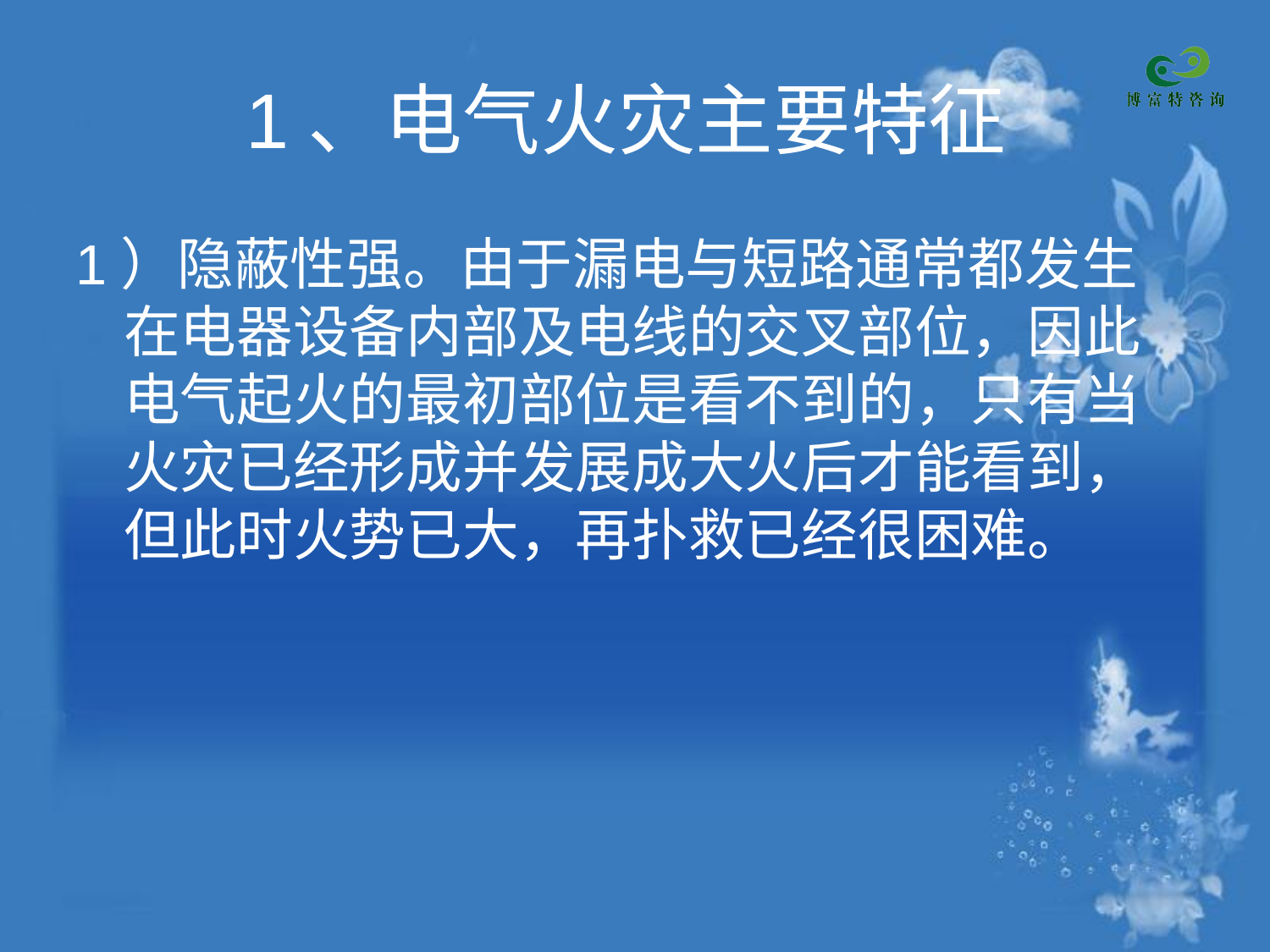

1、电气火灾主要特征
1）隐蔽性强。由于漏电与短路通常都发生在电器设备内部及电线的交叉部位，因此电气起火的最初部位是看不到的，只有当火灾已经形成并发展成大火后才能看到，但此时火势已大，再扑救已经很困难。